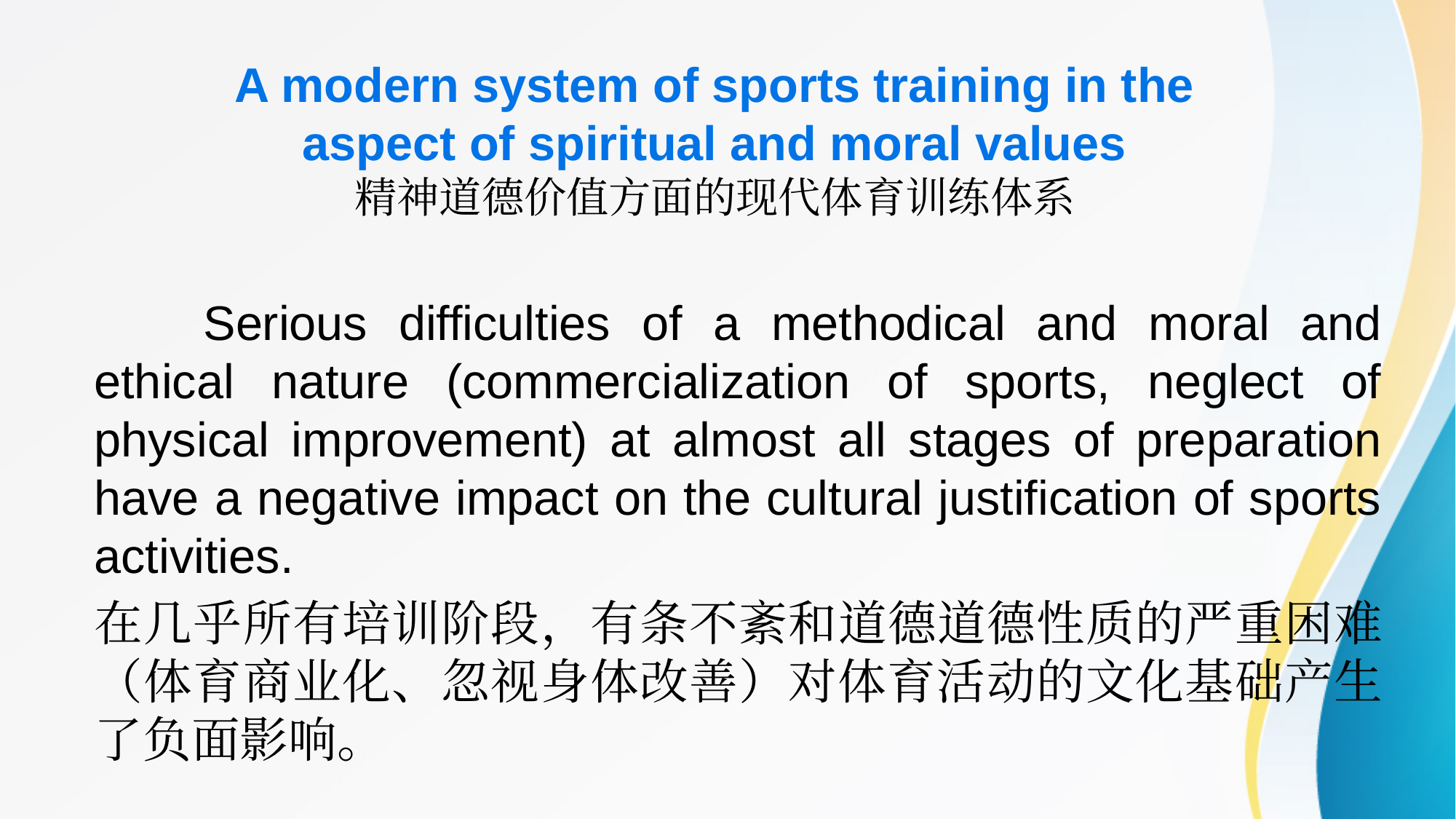

A modern system of sports training in the aspect of spiritual and moral values
精神道德价值方面的现代体育训练体系

	Serious difficulties of a methodical and moral and ethical nature (commercialization of sports, neglect of physical improvement) at almost all stages of preparation have a negative impact on the cultural justification of sports activities.
在几乎所有培训阶段，有条不紊和道德道德性质的严重困难（体育商业化、忽视身体改善）对体育活动的文化基础产生了负面影响。